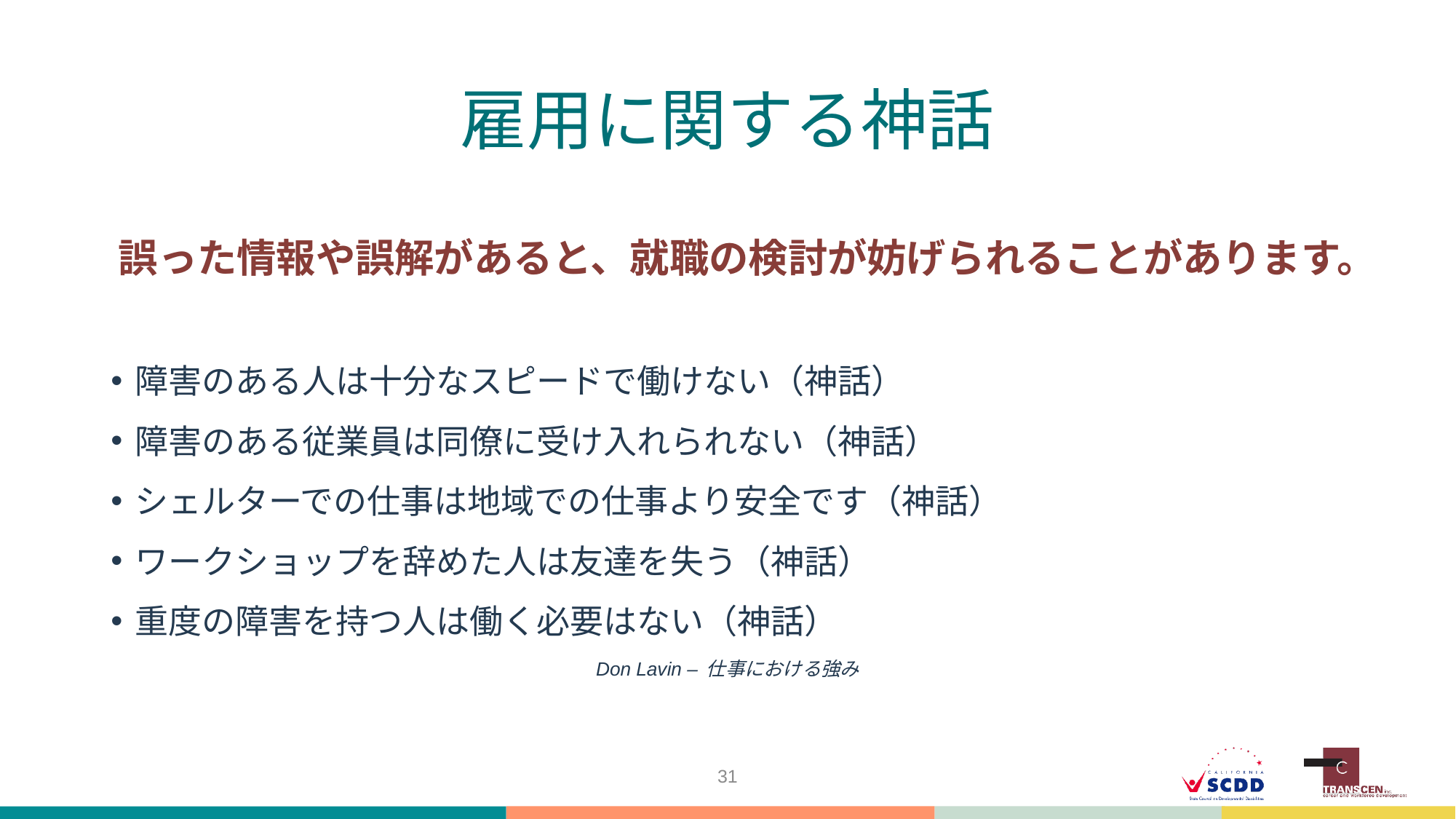

# 雇用に関する神話
誤った情報や誤解があると、就職の検討が妨げられることがあります。

障害のある人は十分なスピードで働けない（神話）
障害のある従業員は同僚に受け入れられない（神話）
シェルターでの仕事は地域での仕事より安全です（神話）
ワークショップを辞めた人は友達を失う（神話）
重度の障害を持つ人は働く必要はない（神話）
Don Lavin – 仕事における強み
31